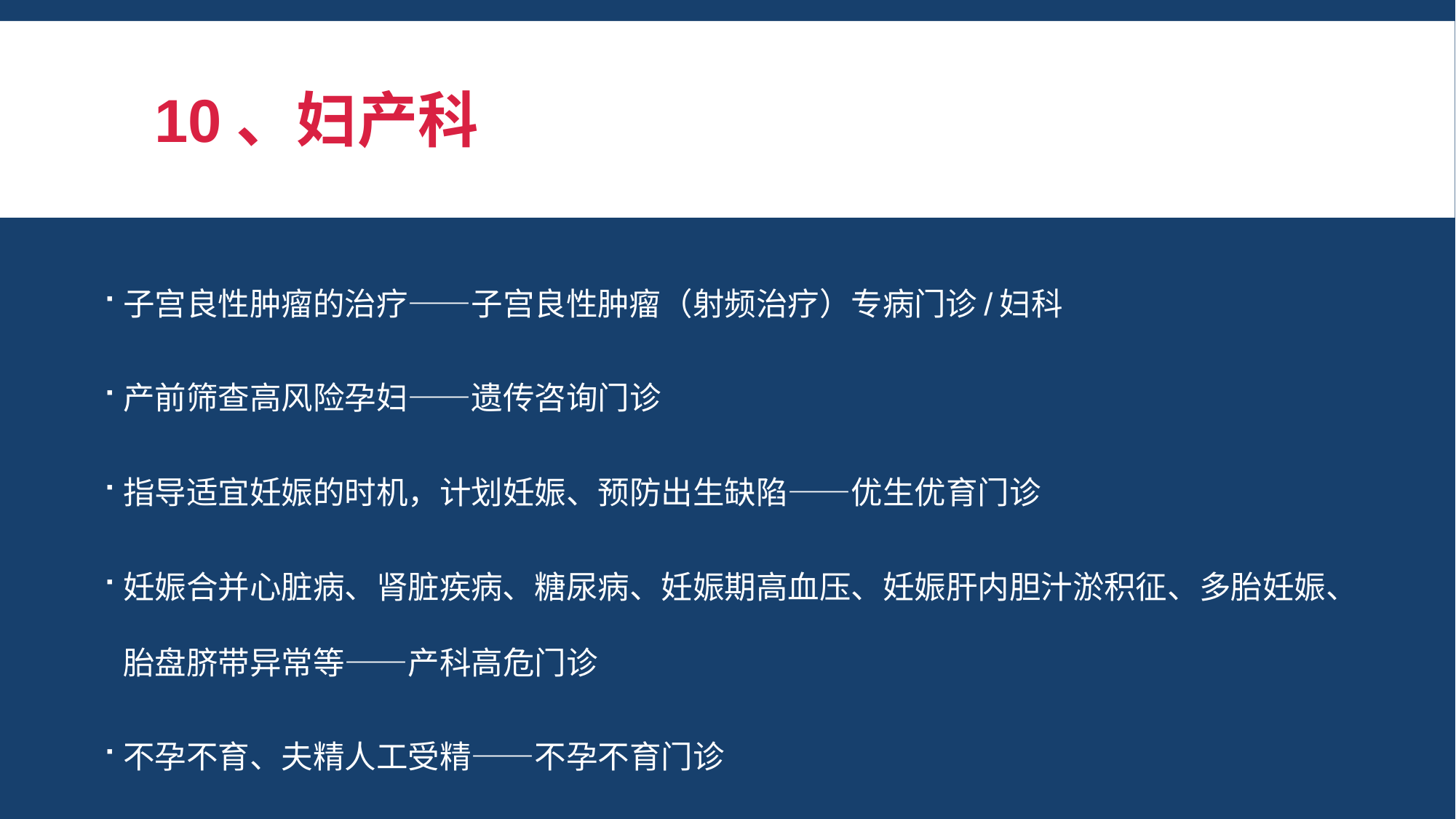

# 10、妇产科
子宫良性肿瘤的治疗——子宫良性肿瘤（射频治疗）专病门诊/妇科
产前筛查高风险孕妇——遗传咨询门诊
指导适宜妊娠的时机，计划妊娠、预防出生缺陷——优生优育门诊
妊娠合并心脏病、肾脏疾病、糖尿病、妊娠期高血压、妊娠肝内胆汁淤积征、多胎妊娠、胎盘脐带异常等——产科高危门诊
不孕不育、夫精人工受精——不孕不育门诊